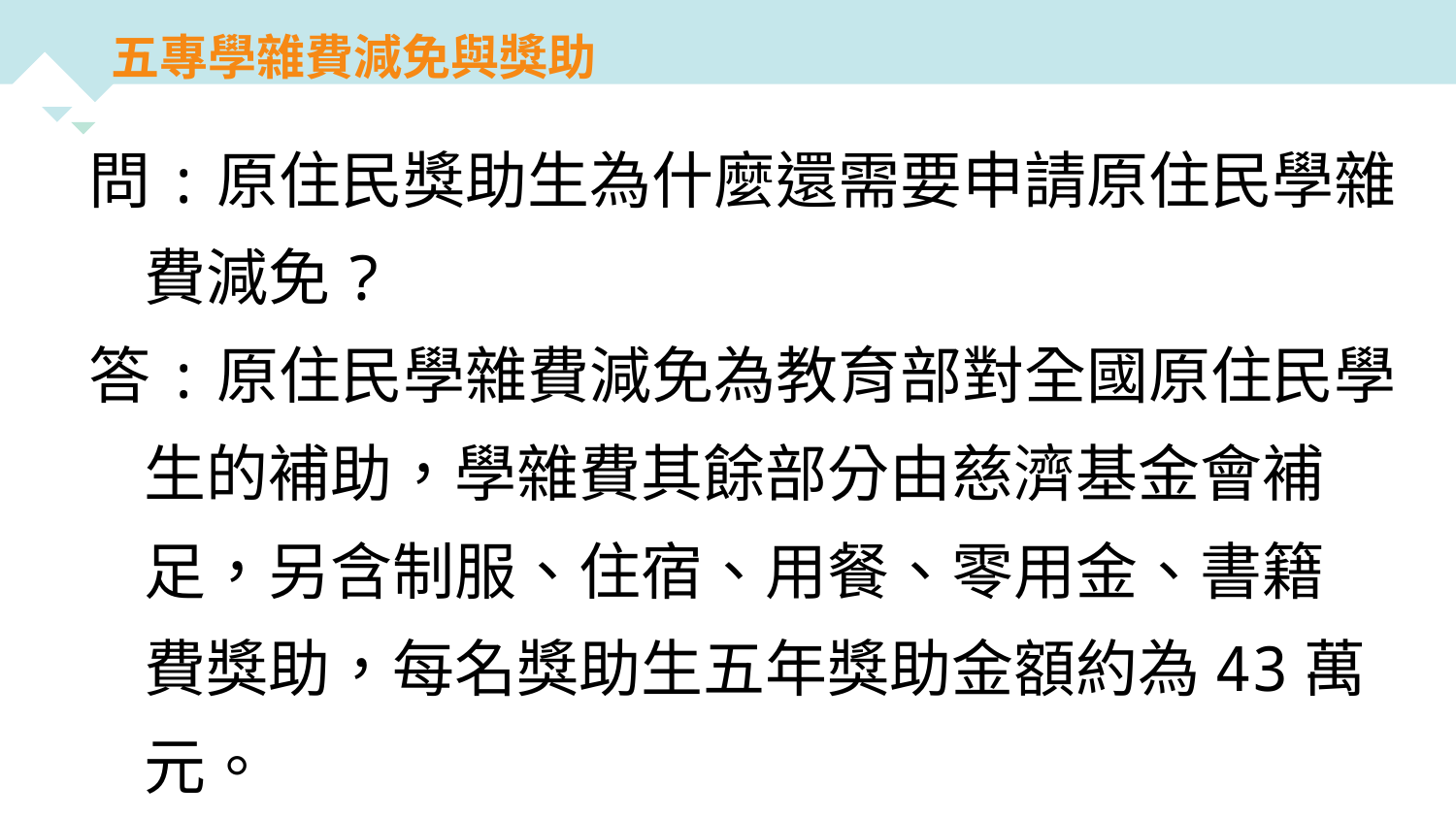

五專學雜費減免與獎助
問:原住民獎助生為什麼還需要申請原住民學雜
   費減免?
答:原住民學雜費減免為教育部對全國原住民學
   生的補助，學雜費其餘部分由慈濟基金會補
   足，另含制服、住宿、用餐、零用金、書籍
   費獎助，每名獎助生五年獎助金額約為43萬
   元。